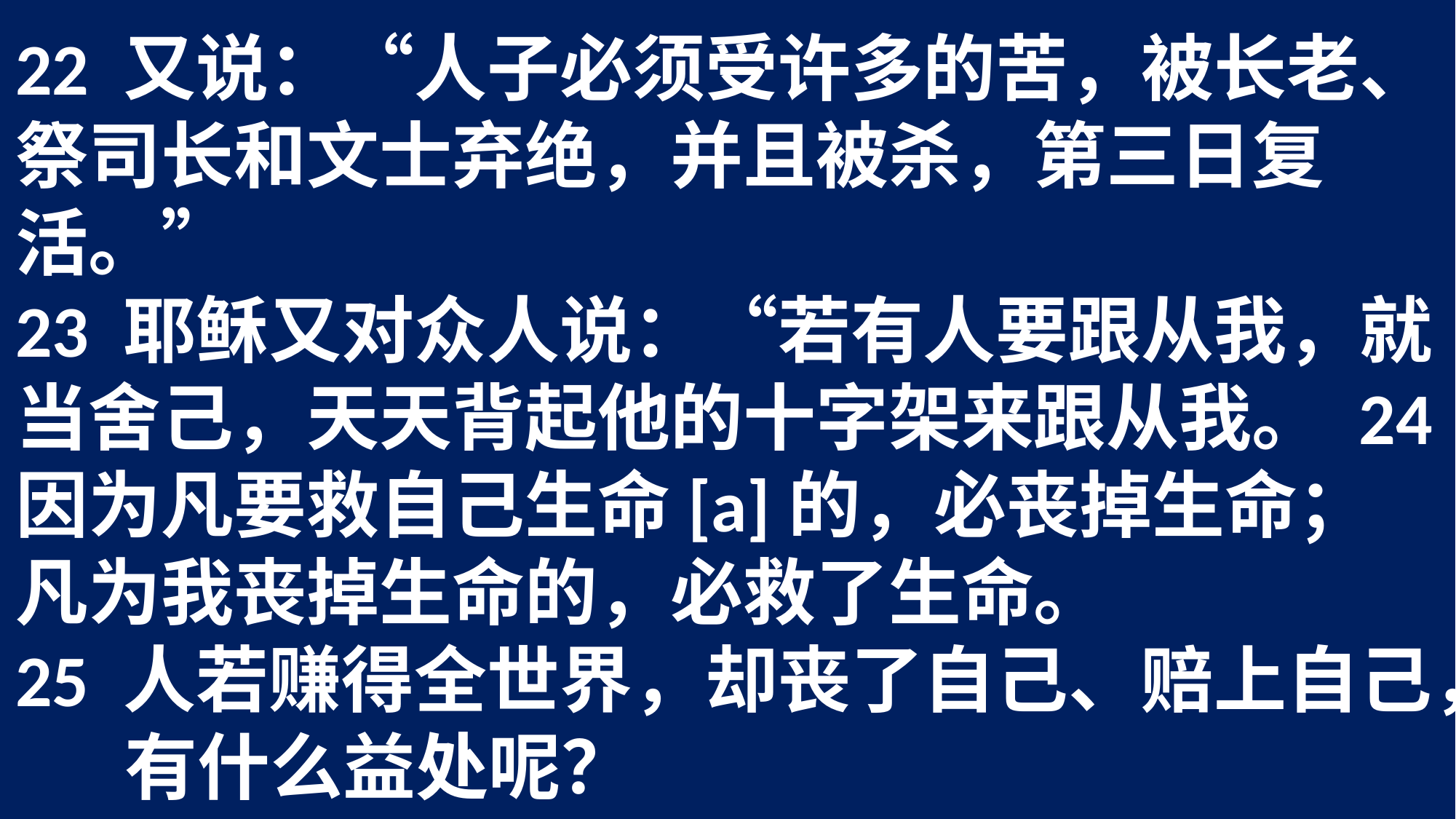

22 又说：“人子必须受许多的苦，被长老、	祭司长和文士弃绝，并且被杀，第三日复	活。”
23 耶稣又对众人说：“若有人要跟从我，就	当舍己，天天背起他的十字架来跟从我。 24 因为凡要救自己生命[a]的，必丧掉生命；	凡为我丧掉生命的，必救了生命。
25 人若赚得全世界，却丧了自己、赔上自己，	有什么益处呢？